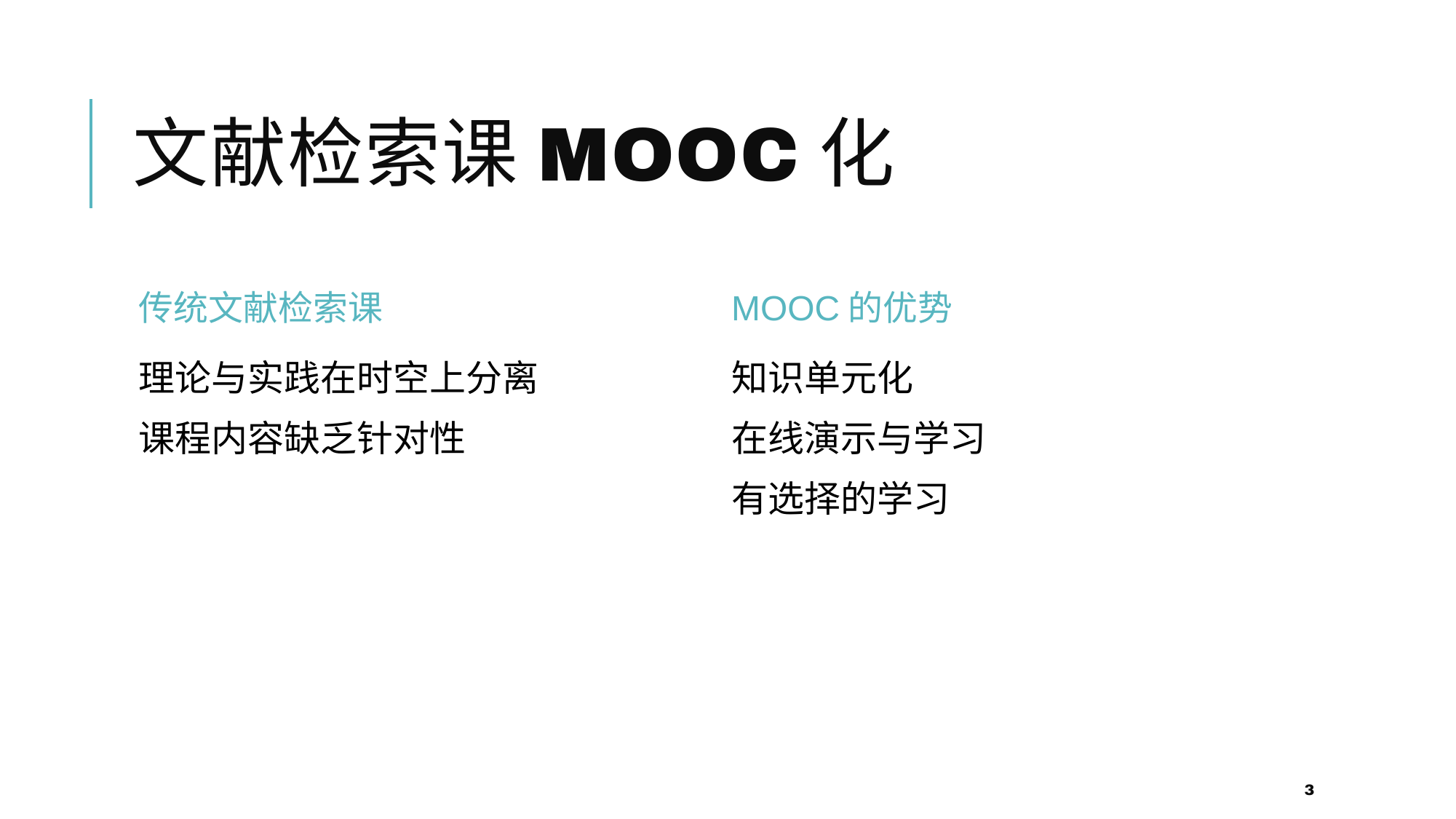

# 文献检索课MOOC化
传统文献检索课
MOOC的优势
理论与实践在时空上分离
课程内容缺乏针对性
知识单元化
在线演示与学习
有选择的学习
3